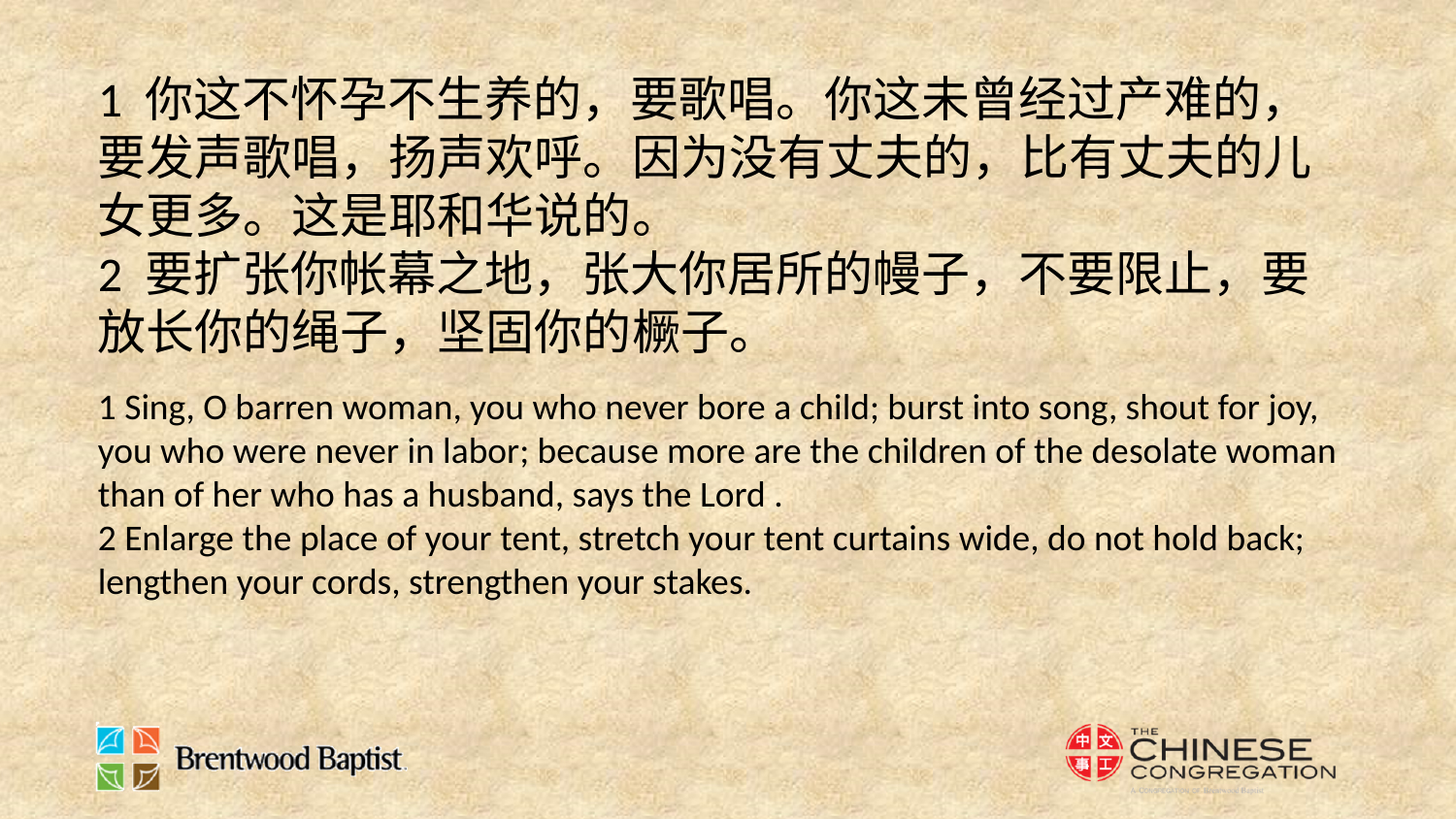

1 你这不怀孕不生养的，要歌唱。你这未曾经过产难的，要发声歌唱，扬声欢呼。因为没有丈夫的，比有丈夫的儿女更多。这是耶和华说的。
2 要扩张你帐幕之地，张大你居所的幔子，不要限止，要放长你的绳子，坚固你的橛子。

1 Sing, O barren woman, you who never bore a child; burst into song, shout for joy, you who were never in labor; because more are the children of the desolate woman than of her who has a husband, says the Lord .
2 Enlarge the place of your tent, stretch your tent curtains wide, do not hold back; lengthen your cords, strengthen your stakes.